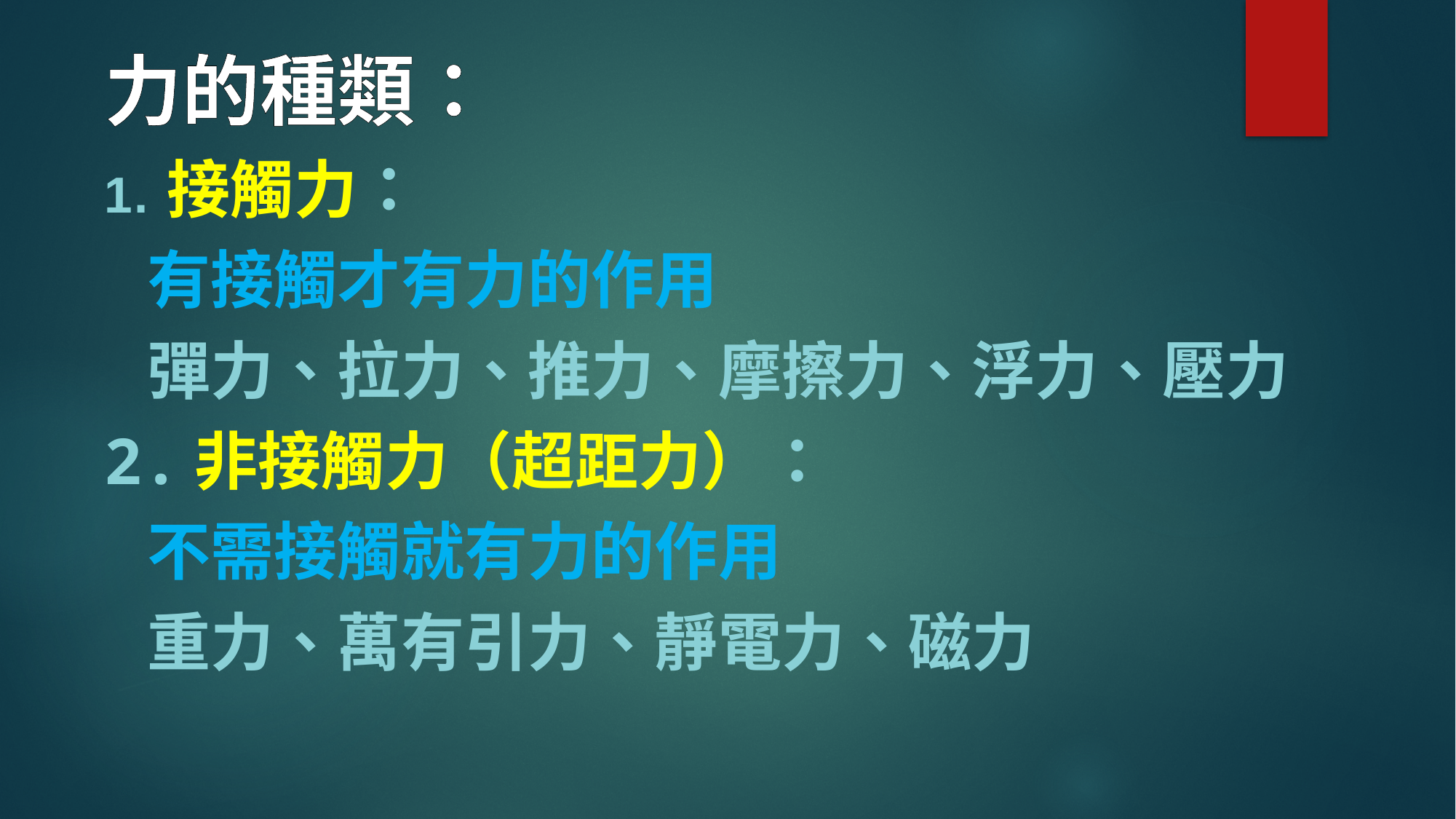

力的種類：
接觸力：
  有接觸才有力的作用
  彈力、拉力、推力、摩擦力、浮力、壓力
2.非接觸力（超距力）：
  不需接觸就有力的作用
  重力、萬有引力、靜電力、磁力